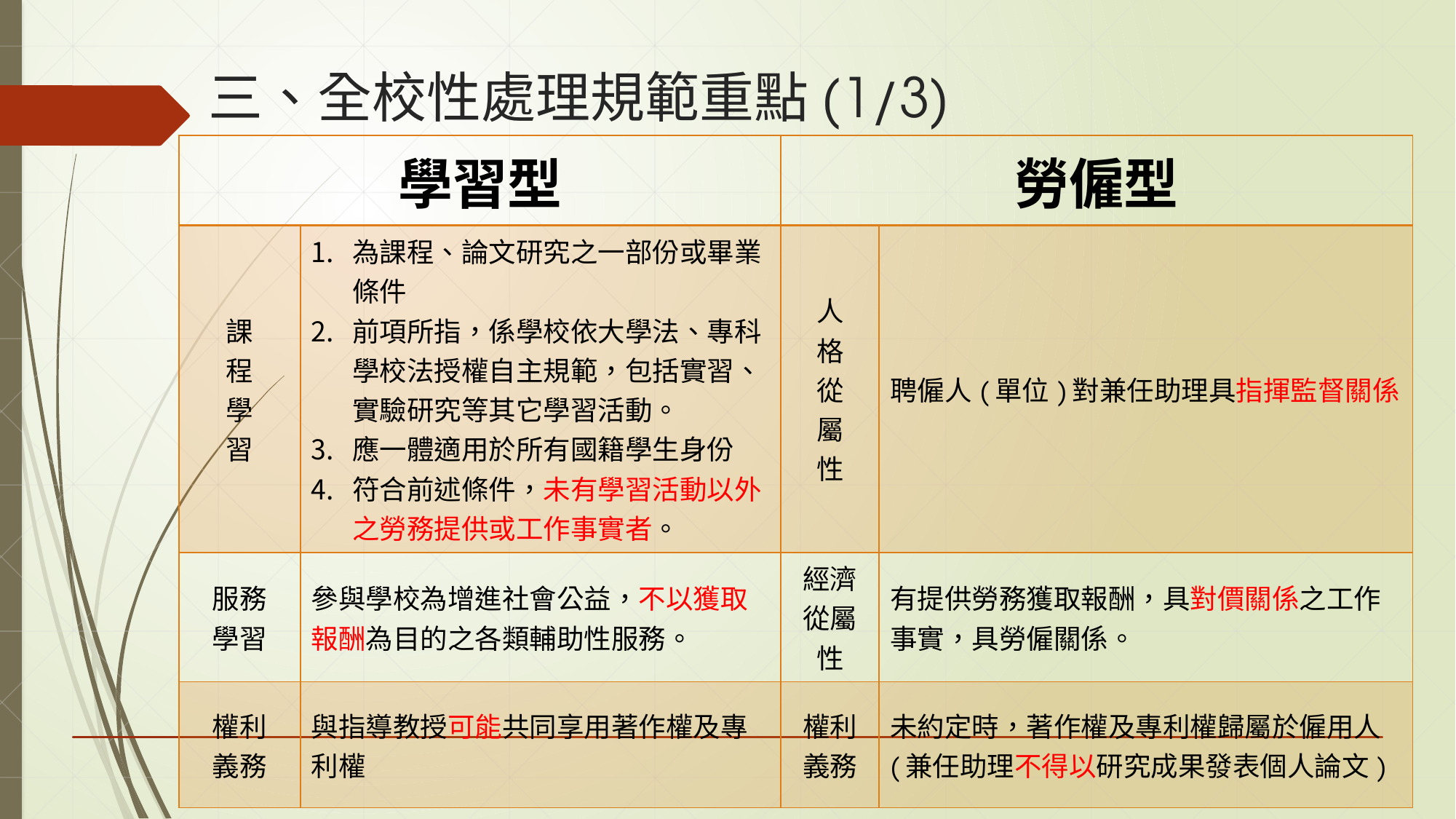

# 三、全校性處理規範重點(1/3)
| 學習型 |  | 勞僱型 |  |
| --- | --- | --- | --- |
| 課 程 學 習 | 為課程、論文研究之一部份或畢業條件 前項所指，係學校依大學法、專科學校法授權自主規範，包括實習、實驗研究等其它學習活動。 應一體適用於所有國籍學生身份 符合前述條件，未有學習活動以外之勞務提供或工作事實者。 | 人 格 從 屬 性 | 聘僱人(單位)對兼任助理具指揮監督關係 |
| 服務 學習 | 參與學校為增進社會公益，不以獲取報酬為目的之各類輔助性服務。 | 經濟 從屬性 | 有提供勞務獲取報酬，具對價關係之工作事實，具勞僱關係。 |
| 權利 義務 | 與指導教授可能共同享用著作權及專利權 | 權利 義務 | 未約定時，著作權及專利權歸屬於僱用人 (兼任助理不得以研究成果發表個人論文) |